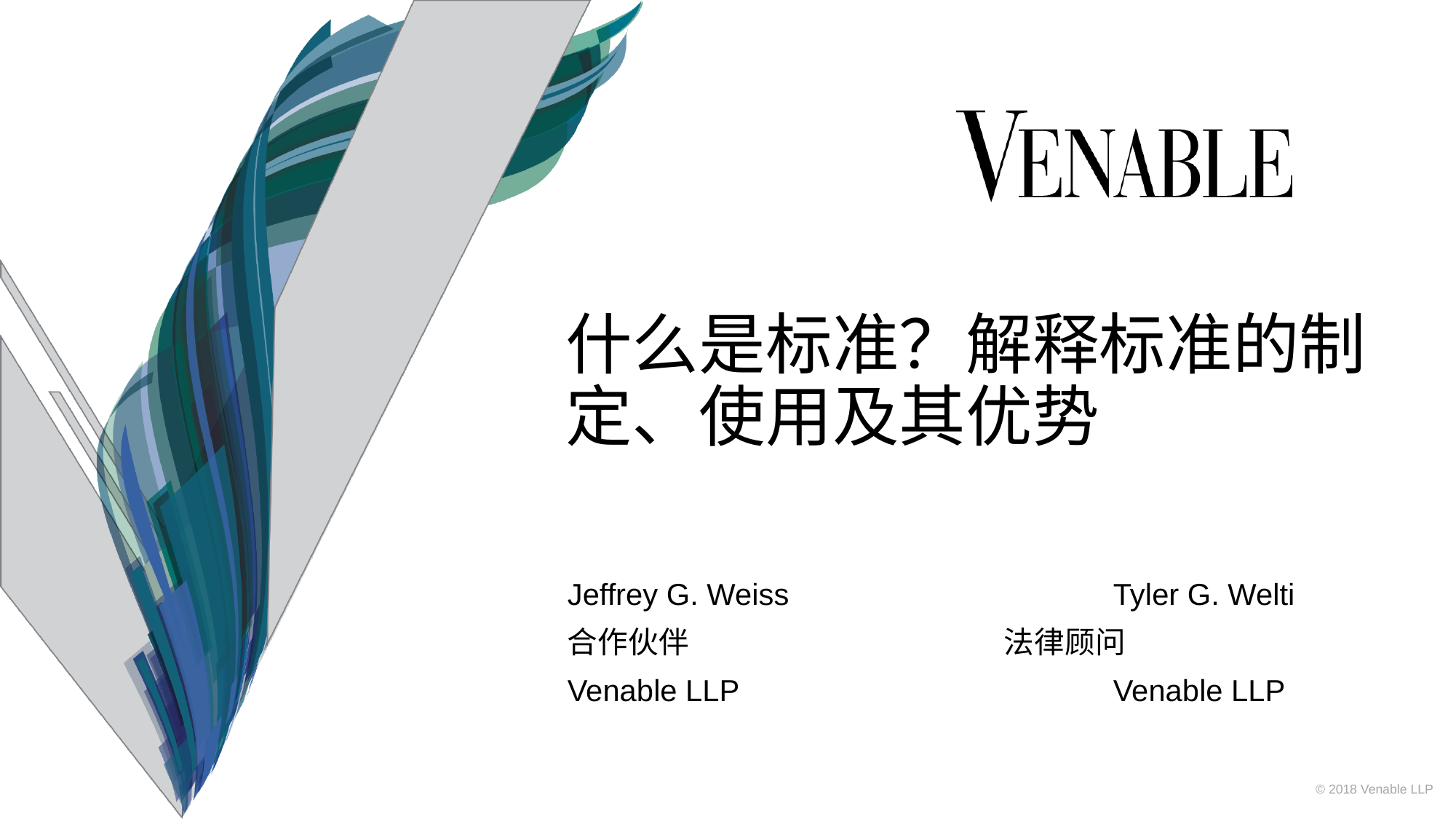

什么是标准？解释标准的制定、使用及其优势
Jeffrey G. Weiss	       		Tyler G. Welti
合作伙伴        		 	法律顾问
Venable LLP		    		Venable LLP